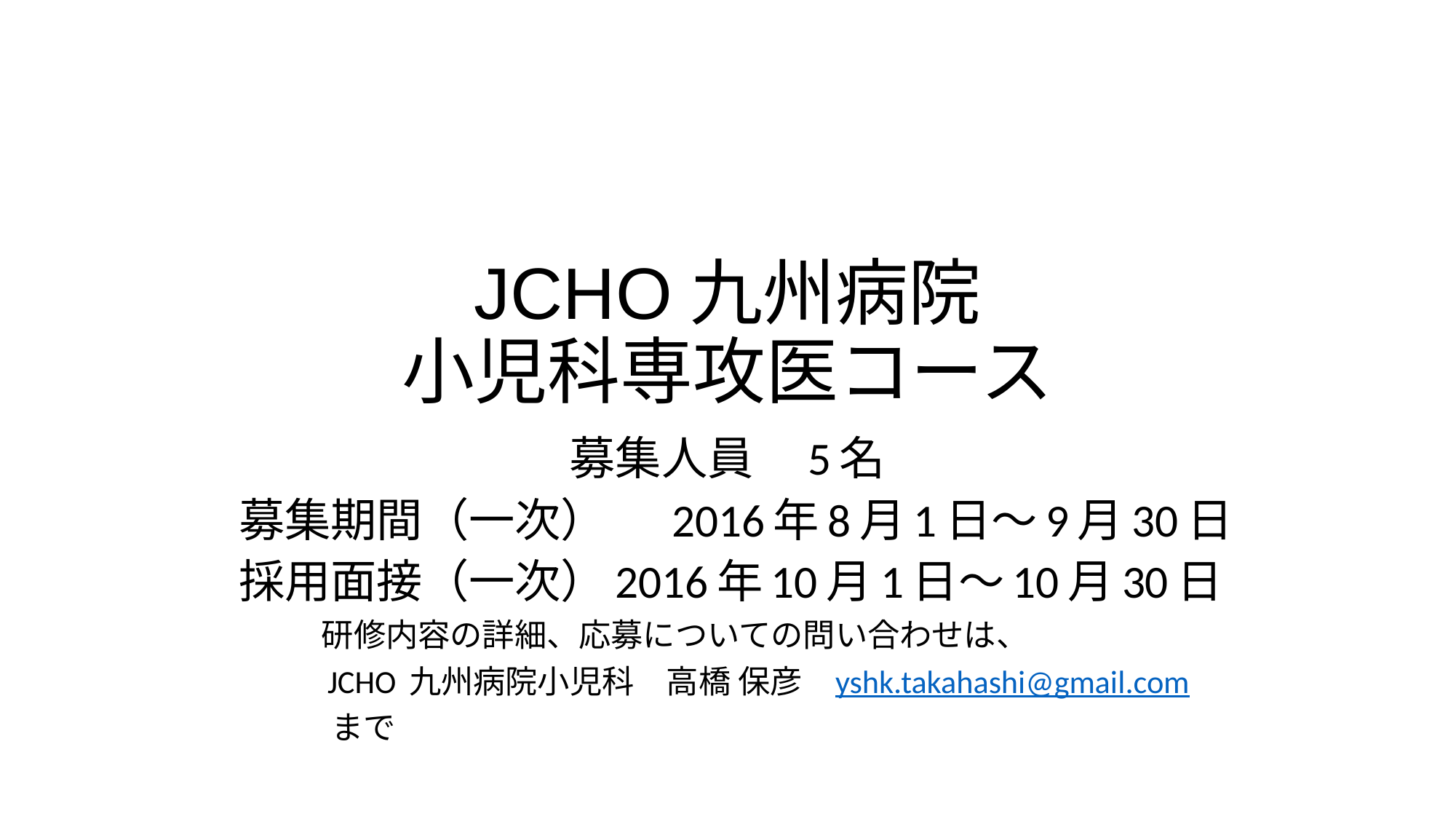

# JCHO九州病院 小児科専攻医コース
募集人員　5名
　募集期間（一次） 　2016年8月1日～9月30日
　採用面接（一次）2016年10月1日～10月30日
　　　　研修内容の詳細、応募についての問い合わせは、
　　　　JCHO 九州病院小児科　高橋 保彦　yshk.takahashi@gmail.com
　　　　　まで